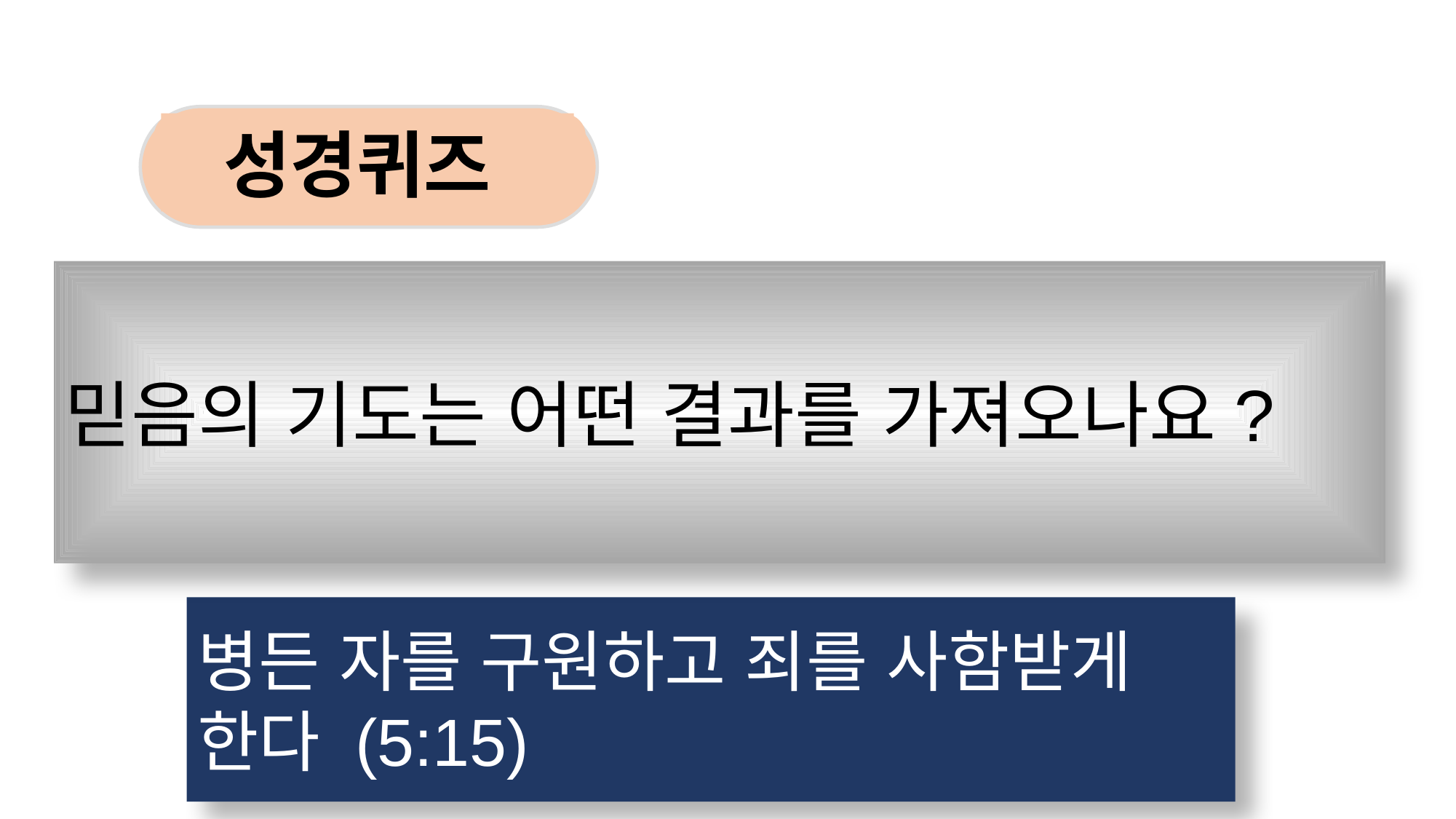

성경퀴즈
믿음의 기도는 어떤 결과를 가져오나요?
병든 자를 구원하고 죄를 사함받게 한다 (5:15)